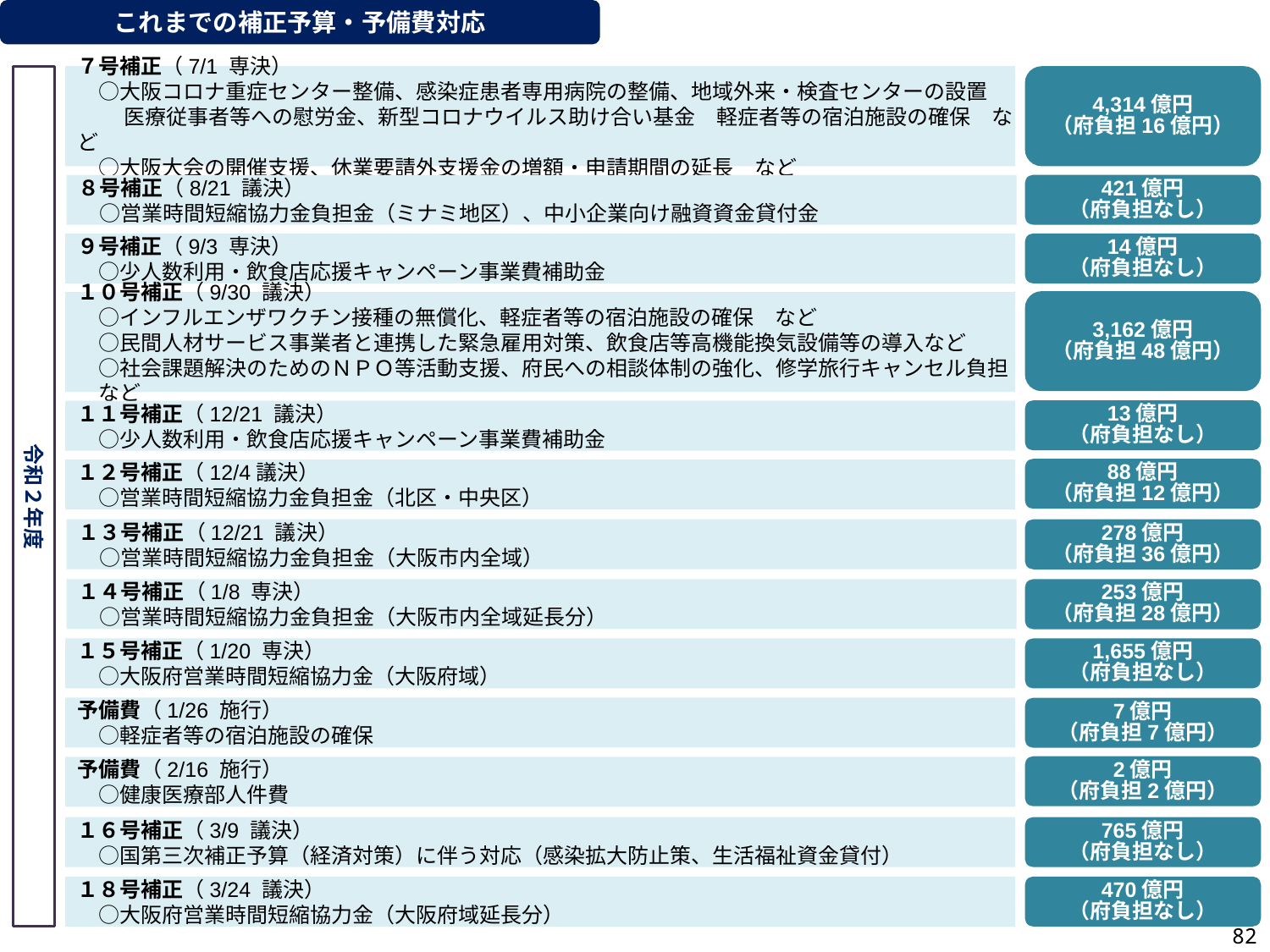

これまでの補正予算・予備費対応
令和２年度
７号補正（7/1 専決）
　○大阪コロナ重症センター整備、感染症患者専用病院の整備、地域外来・検査センターの設置
　 　医療従事者等への慰労金、新型コロナウイルス助け合い基金　軽症者等の宿泊施設の確保　など
　○大阪大会の開催支援、休業要請外支援金の増額・申請期間の延長　など
4,314億円
（府負担16億円）
421億円
（府負担なし）
８号補正（8/21 議決）
　○営業時間短縮協力金負担金（ミナミ地区）、中小企業向け融資資金貸付金
９号補正（9/3 専決）
　○少人数利用・飲食店応援キャンペーン事業費補助金
14億円
（府負担なし）
3,162億円
（府負担48億円）
１０号補正（9/30 議決）
　○インフルエンザワクチン接種の無償化、軽症者等の宿泊施設の確保　など
　○民間人材サービス事業者と連携した緊急雇用対策、飲食店等高機能換気設備等の導入など
　○社会課題解決のためのＮＰＯ等活動支援、府民への相談体制の強化、修学旅行キャンセル負担　など
13億円
（府負担なし）
１１号補正（12/21 議決）
　○少人数利用・飲食店応援キャンペーン事業費補助金
88億円
（府負担12億円）
１２号補正（12/4議決）
　○営業時間短縮協力金負担金（北区・中央区）
１３号補正（12/21 議決）
　○営業時間短縮協力金負担金（大阪市内全域）
278億円
（府負担36億円）
253億円
（府負担28億円）
１４号補正（1/8 専決）
　○営業時間短縮協力金負担金（大阪市内全域延長分）
１５号補正（1/20 専決）
　○大阪府営業時間短縮協力金（大阪府域）
1,655億円
（府負担なし）
予備費（1/26 施行）
　○軽症者等の宿泊施設の確保
7億円
（府負担7億円）
2億円
（府負担2億円）
予備費（2/16 施行）
　○健康医療部人件費
１６号補正（3/9 議決）
　○国第三次補正予算（経済対策）に伴う対応（感染拡大防止策、生活福祉資金貸付）
765億円
（府負担なし）
１８号補正（3/24 議決）
　○大阪府営業時間短縮協力金（大阪府域延長分）
470億円
（府負担なし）
82